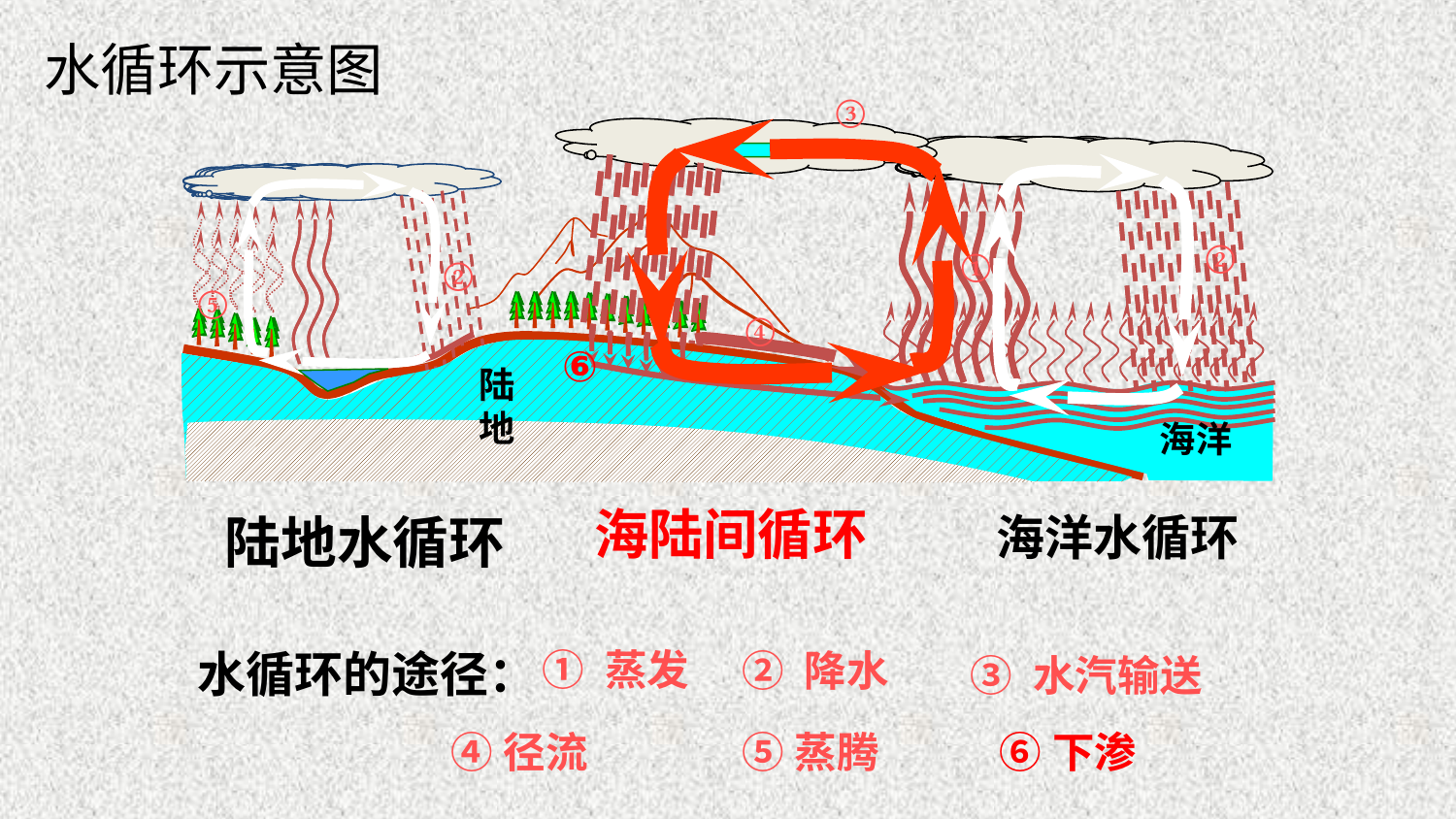

水循环示意图
③

②

①
②
⑤
④

⑥

陆地

海洋

陆地水循环
海陆间循环
海洋水循环
水循环的途径：
① 蒸发
② 降水
③ 水汽输送
④径流
⑤蒸腾
⑥下渗